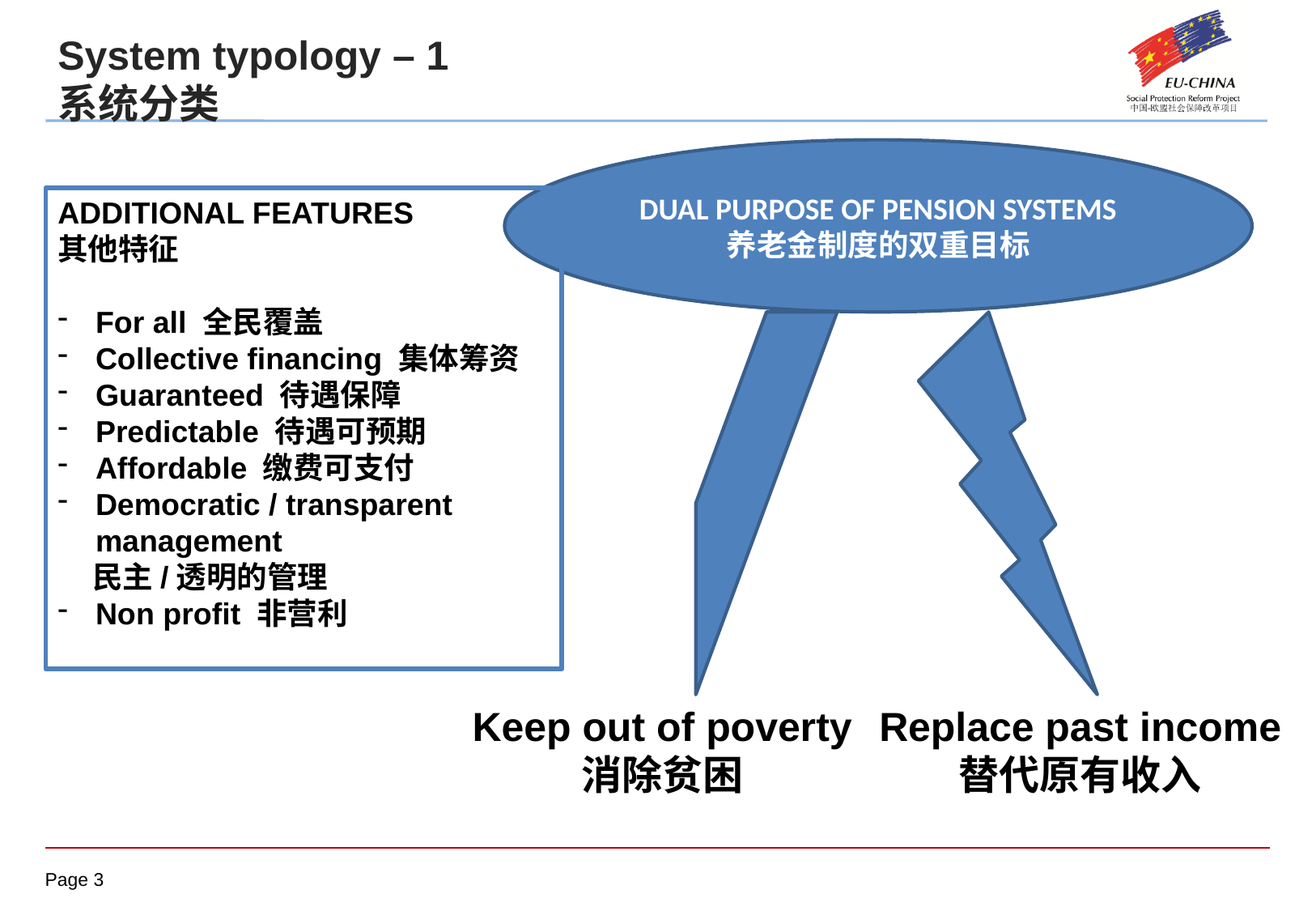

System typology – 1
系统分类
DUAL PURPOSE OF PENSION SYSTEMS
养老金制度的双重目标
ADDITIONAL FEATURES
其他特征

For all 全民覆盖
Collective financing 集体筹资
Guaranteed 待遇保障
Predictable 待遇可预期
Affordable 缴费可支付
Democratic / transparent management
    民主/透明的管理
Non profit 非营利

Keep out of poverty
消除贫困
Replace past income
替代原有收入